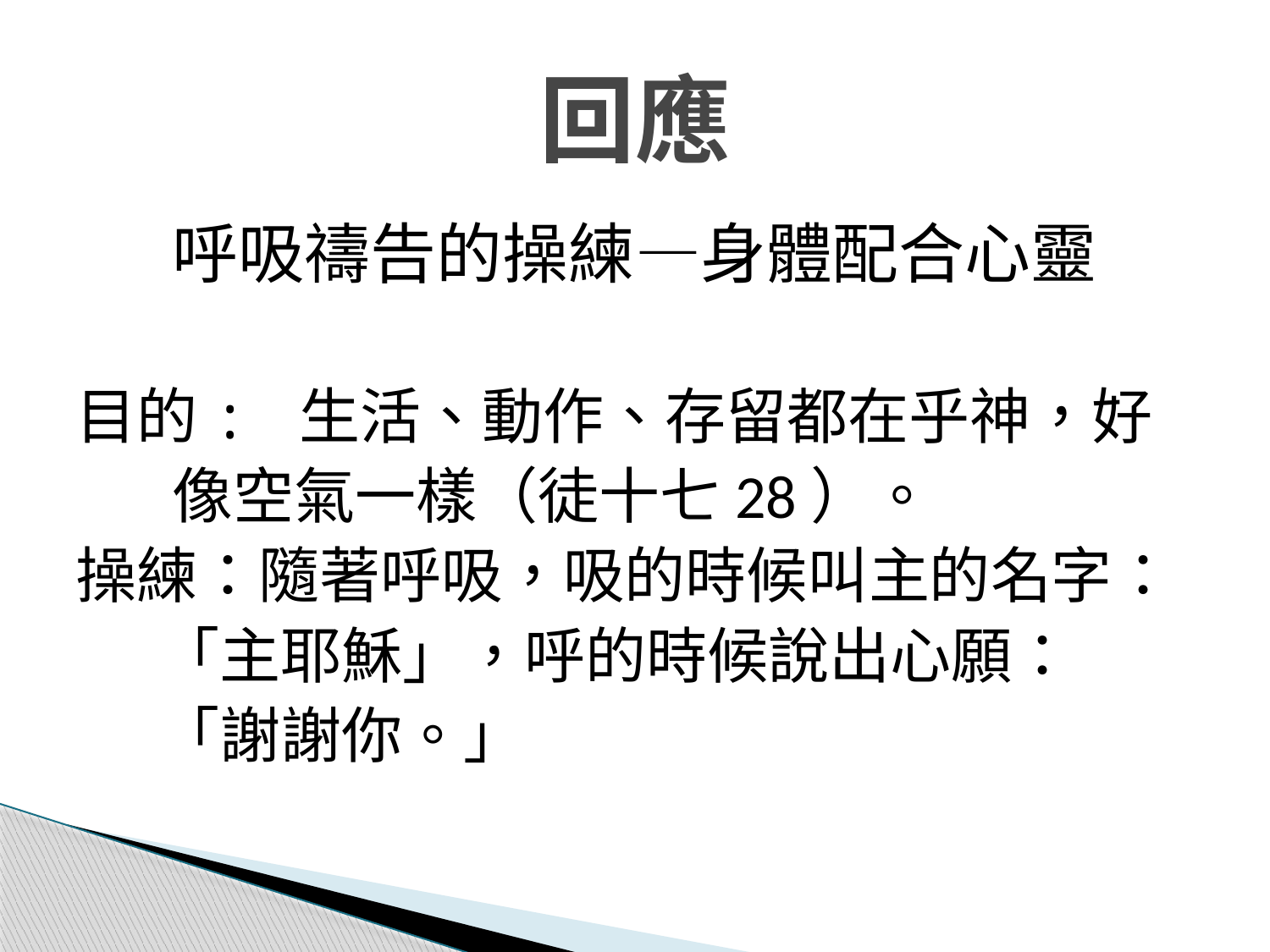

# 回應
呼吸禱告的操練—身體配合心靈

目的: 生活、動作、存留都在乎神，好
      像空氣一樣（徒十七28）。
操練：隨著呼吸，吸的時候叫主的名字：
     「主耶穌」，呼的時候說出心願：
     「謝謝你。」